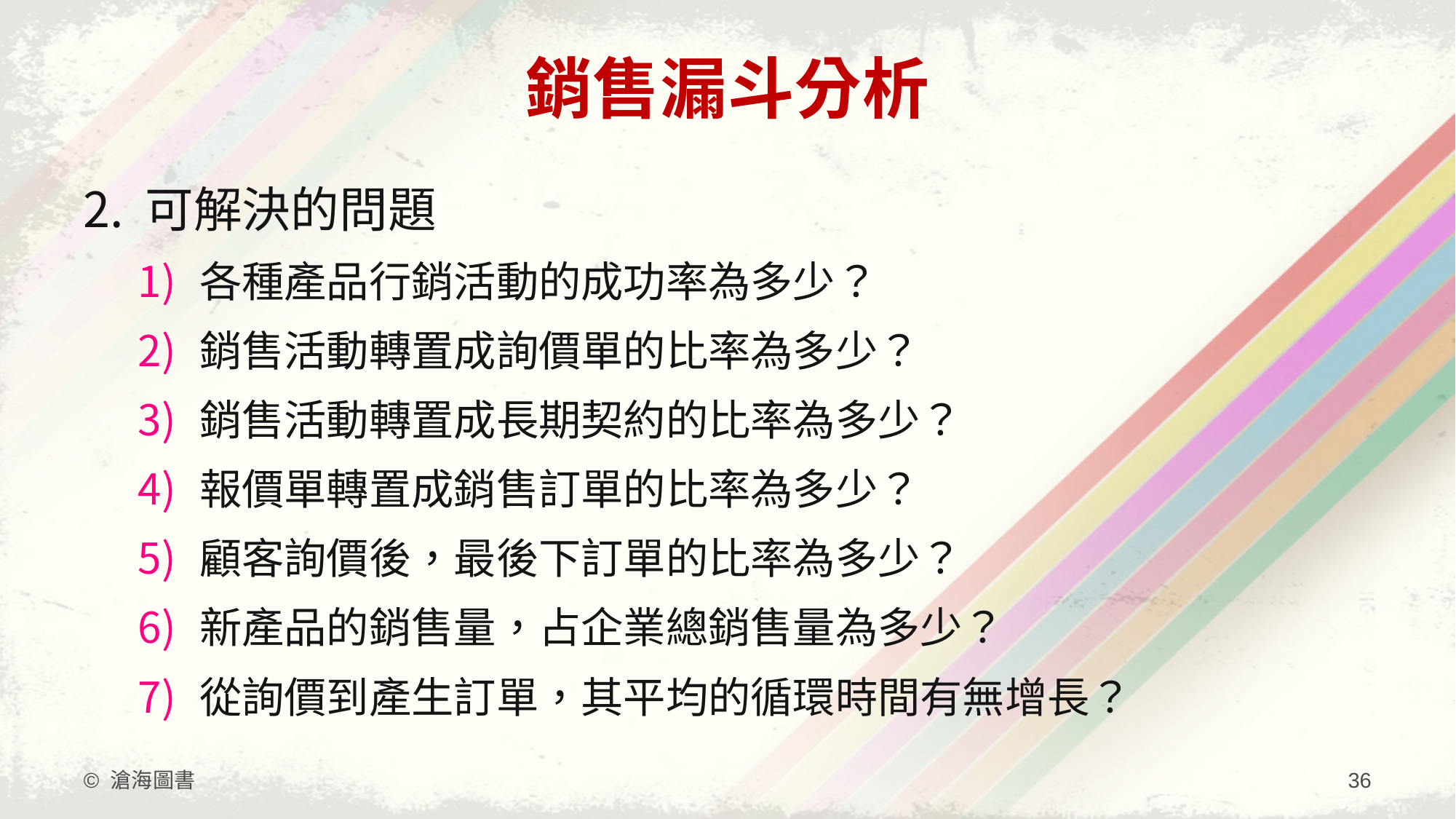

# 銷售漏斗分析
可解決的問題
各種產品行銷活動的成功率為多少？
銷售活動轉置成詢價單的比率為多少？
銷售活動轉置成長期契約的比率為多少？
報價單轉置成銷售訂單的比率為多少？
顧客詢價後，最後下訂單的比率為多少？
新產品的銷售量，占企業總銷售量為多少？
從詢價到產生訂單，其平均的循環時間有無增長？
© 滄海圖書
36